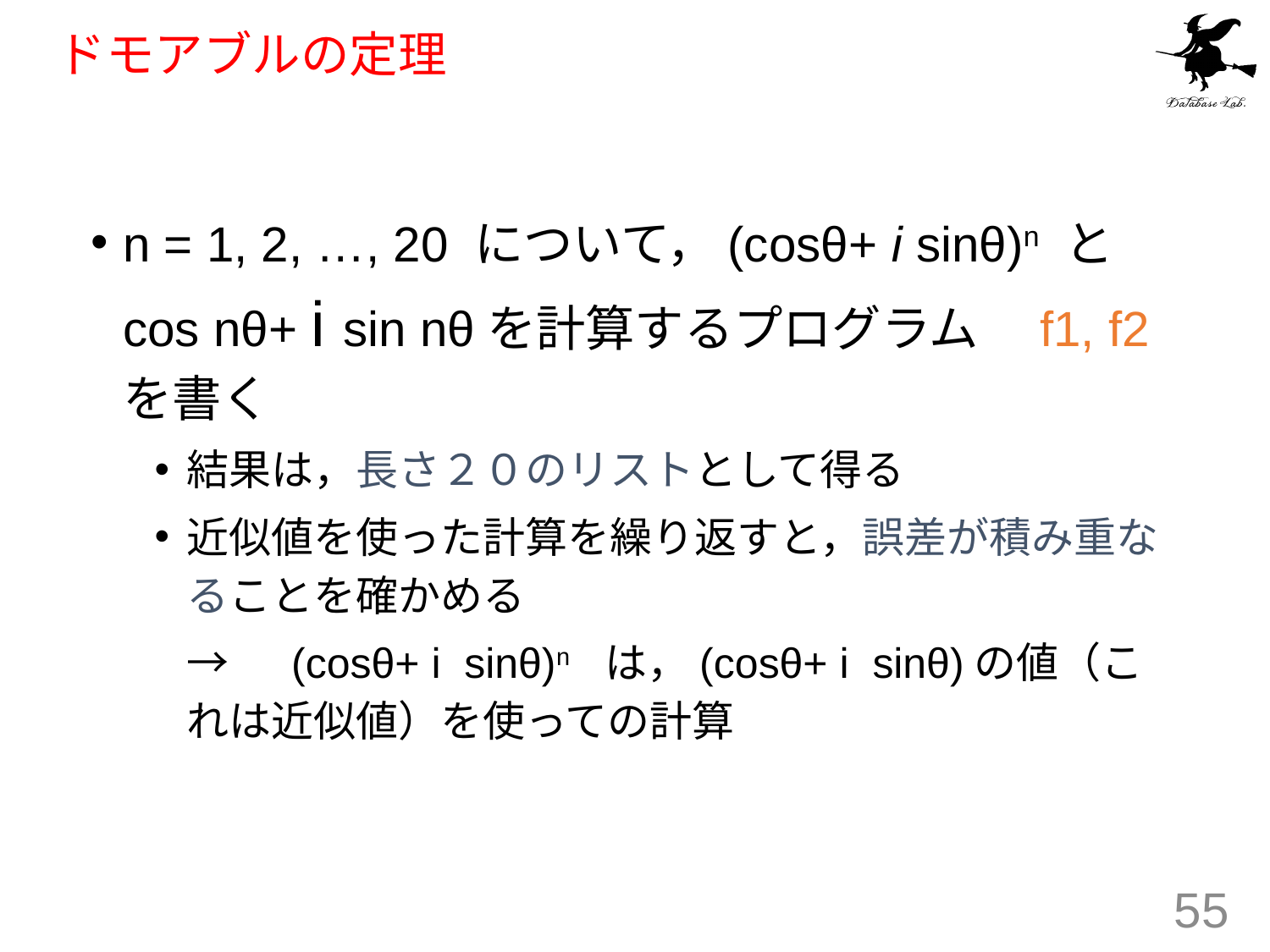

# ドモアブルの定理
n = 1, 2, …, 20 について，(cosθ+ i sinθ)n と cos nθ+ i sin nθを計算するプログラム　f1, f2 を書く
結果は，長さ２０のリストとして得る
近似値を使った計算を繰り返すと，誤差が積み重なることを確かめる
	→　(cosθ+ i  sinθ)n　は，(cosθ+ i  sinθ)の値（これは近似値）を使っての計算

55